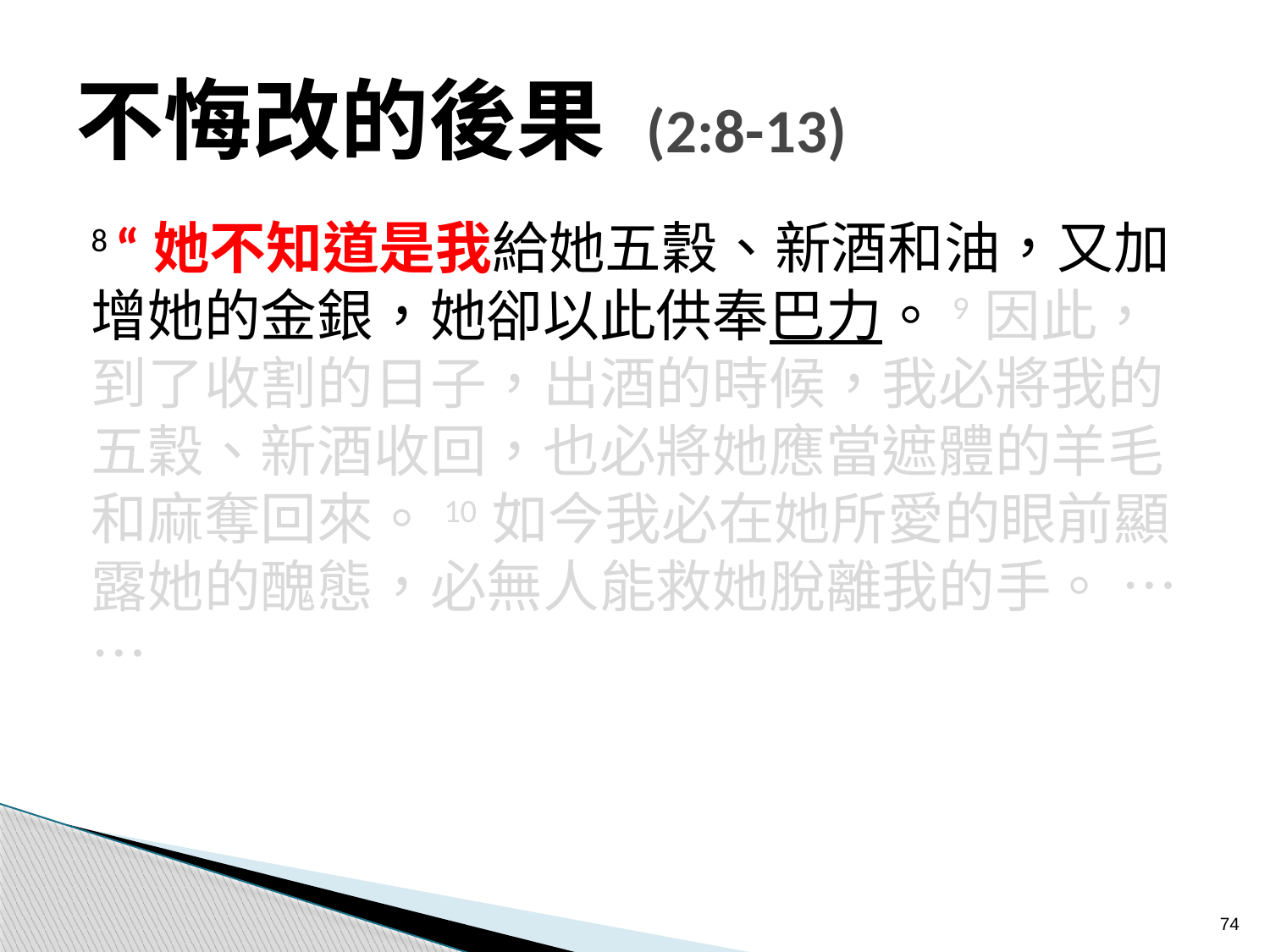

# 不悔改的後果 (2:8-13)
8 “她不知道是我給她五穀、新酒和油，又加增她的金銀，她卻以此供奉巴力。9 因此，到了收割的日子，出酒的時候，我必將我的五穀、新酒收回，也必將她應當遮體的羊毛和麻奪回來。10 如今我必在她所愛的眼前顯露她的醜態，必無人能救她脫離我的手。 ……
74